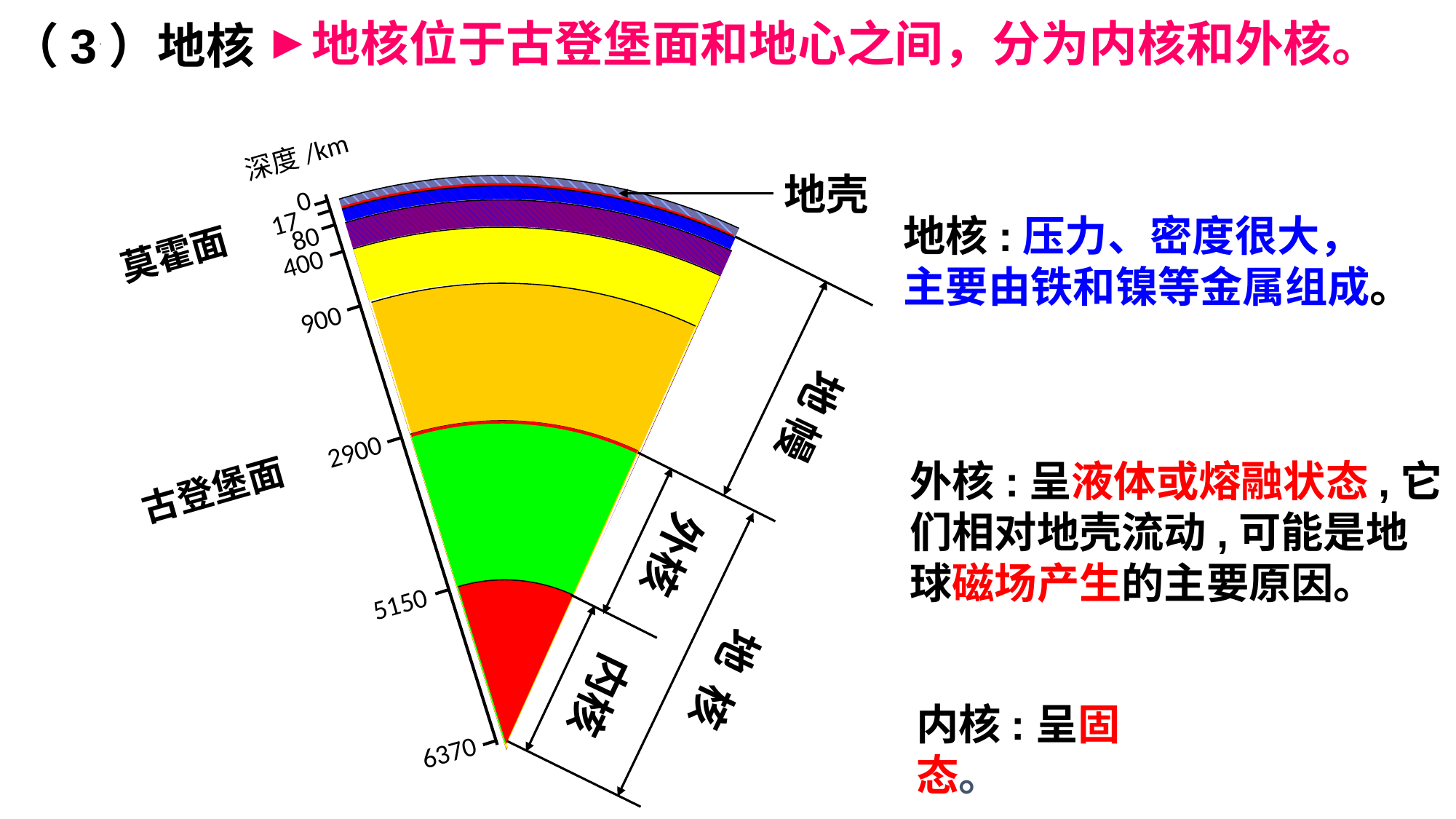

（3）地核
地球的圈层结构优秀ppt课件
地核位于古登堡面和地心之间，分为内核和外核。
1.4地球的圈层结构 (共22张PPT)

深度/km

地壳

0

17
地核:压力、密度很大，主要由铁和镍等金属组成。
80
莫霍面

400

900
地 幔

2900
外核:呈液体或熔融状态,它们相对地壳流动,可能是地球磁场产生的主要原因。

古登堡面

外核

5150

地  核
内核
内核:呈固态。
6370

1.4地球的圈层结构 (共22张PPT)
地球的圈层结构优秀ppt课件